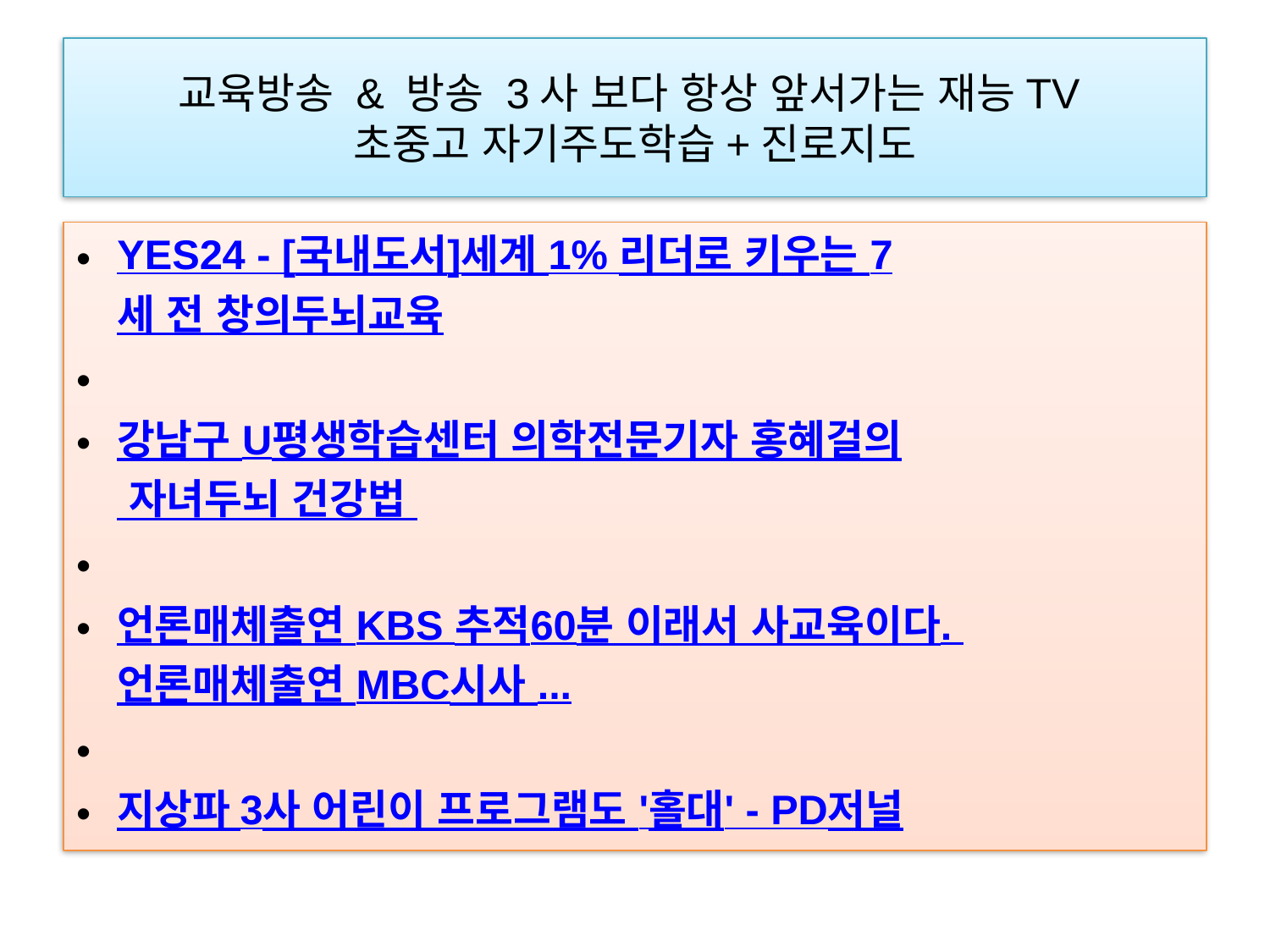

# 교육방송 & 방송 3사 보다 항상 앞서가는 재능TV 초중고 자기주도학습+진로지도
YES24 - [국내도서]세계 1% 리더로 키우는 7세 전 창의두뇌교육

강남구 U평생학습센터 의학전문기자 홍혜걸의 자녀두뇌 건강법

언론매체출연 KBS 추적60분 이래서 사교육이다. 언론매체출연 MBC시사 ...

지상파 3사 어린이 프로그램도 '홀대' - PD저널